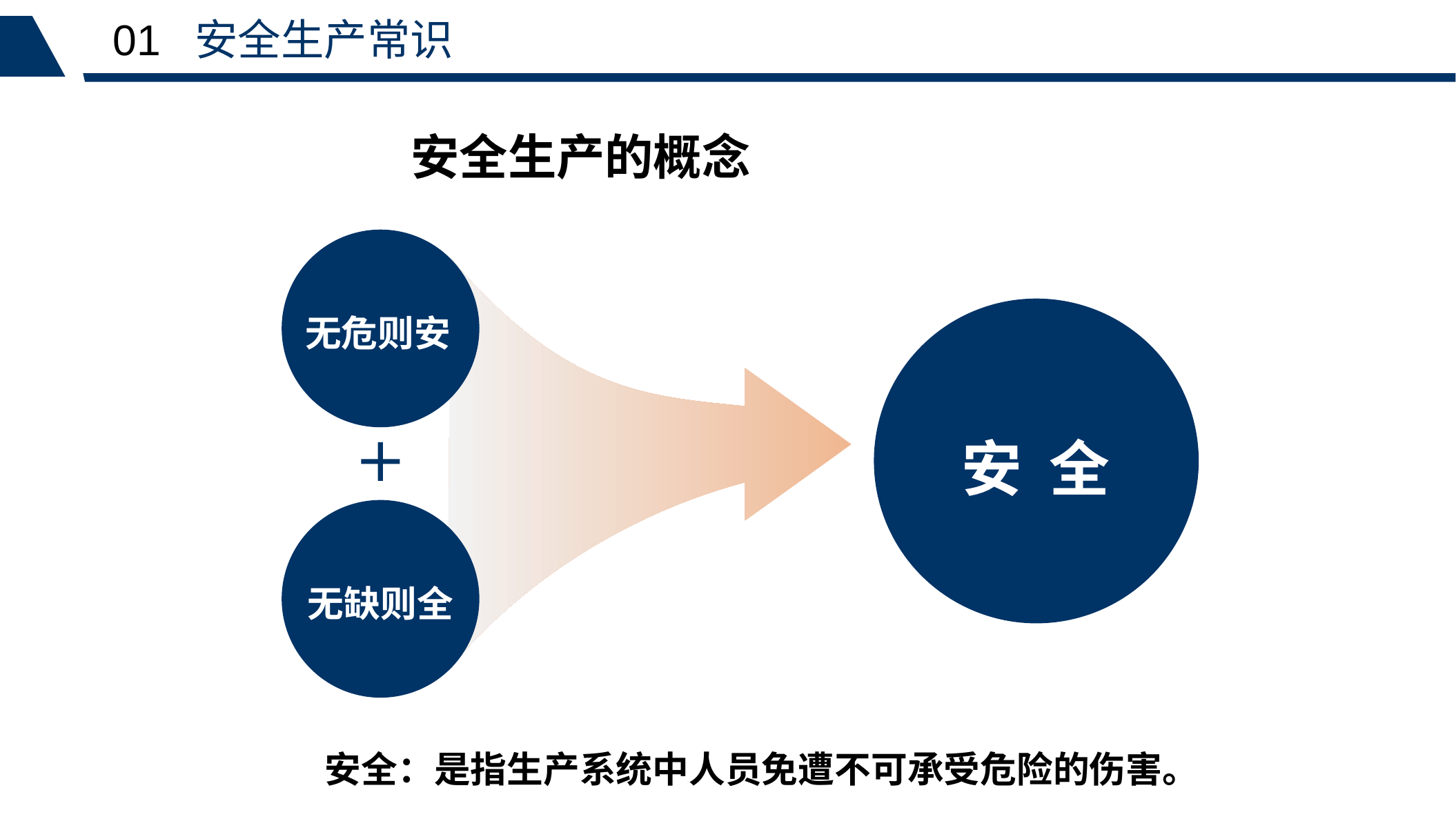

01  安全生产常识

安全生产的概念

无危则安

安  全

无缺则全
安全：是指生产系统中人员免遭不可承受危险的伤害。